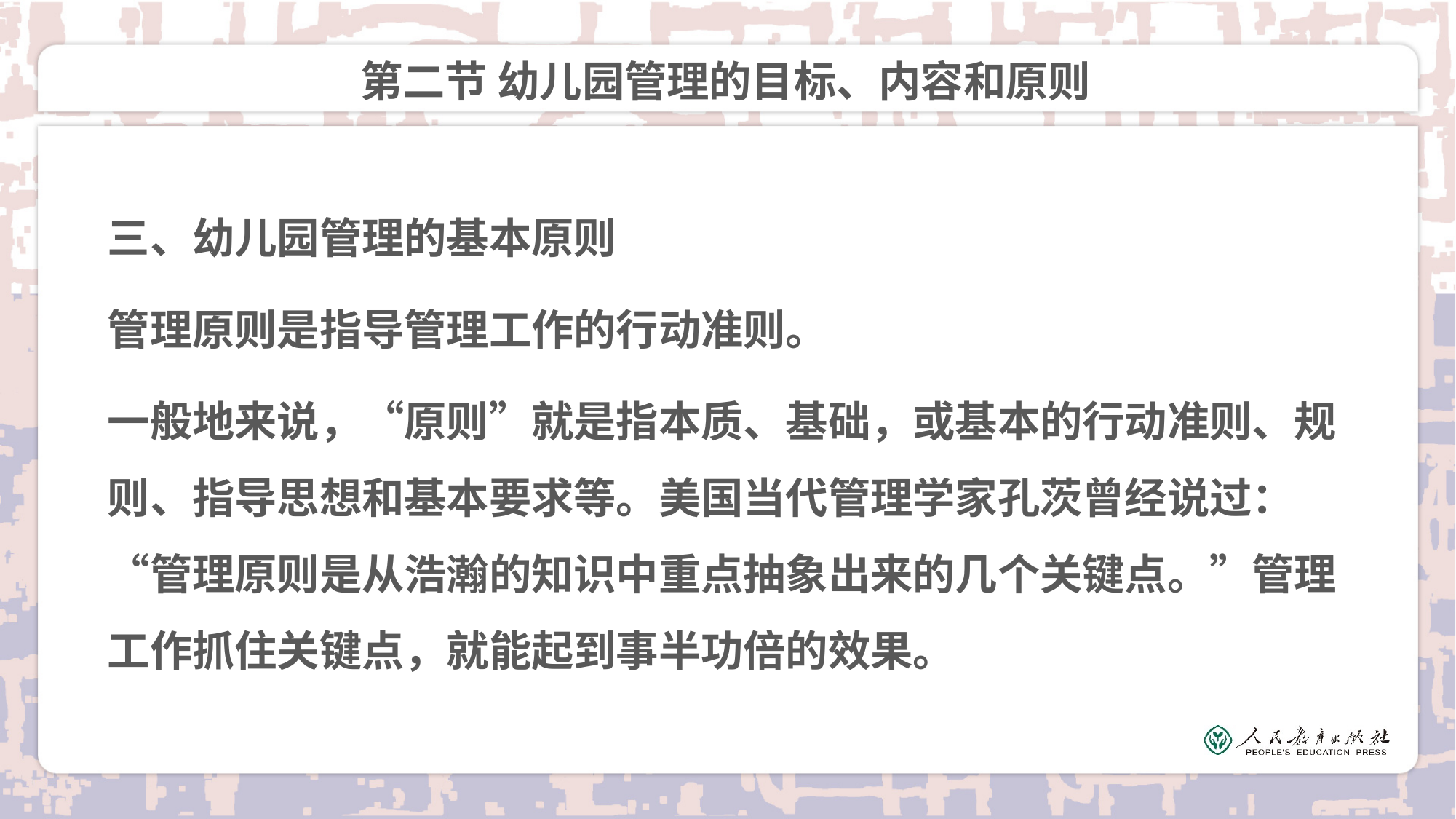

# 第二节 幼儿园管理的目标、内容和原则
三、幼儿园管理的基本原则
管理原则是指导管理工作的行动准则。
一般地来说，“原则”就是指本质、基础，或基本的行动准则、规则、指导思想和基本要求等。美国当代管理学家孔茨曾经说过：“管理原则是从浩瀚的知识中重点抽象出来的几个关键点。”管理工作抓住关键点，就能起到事半功倍的效果。